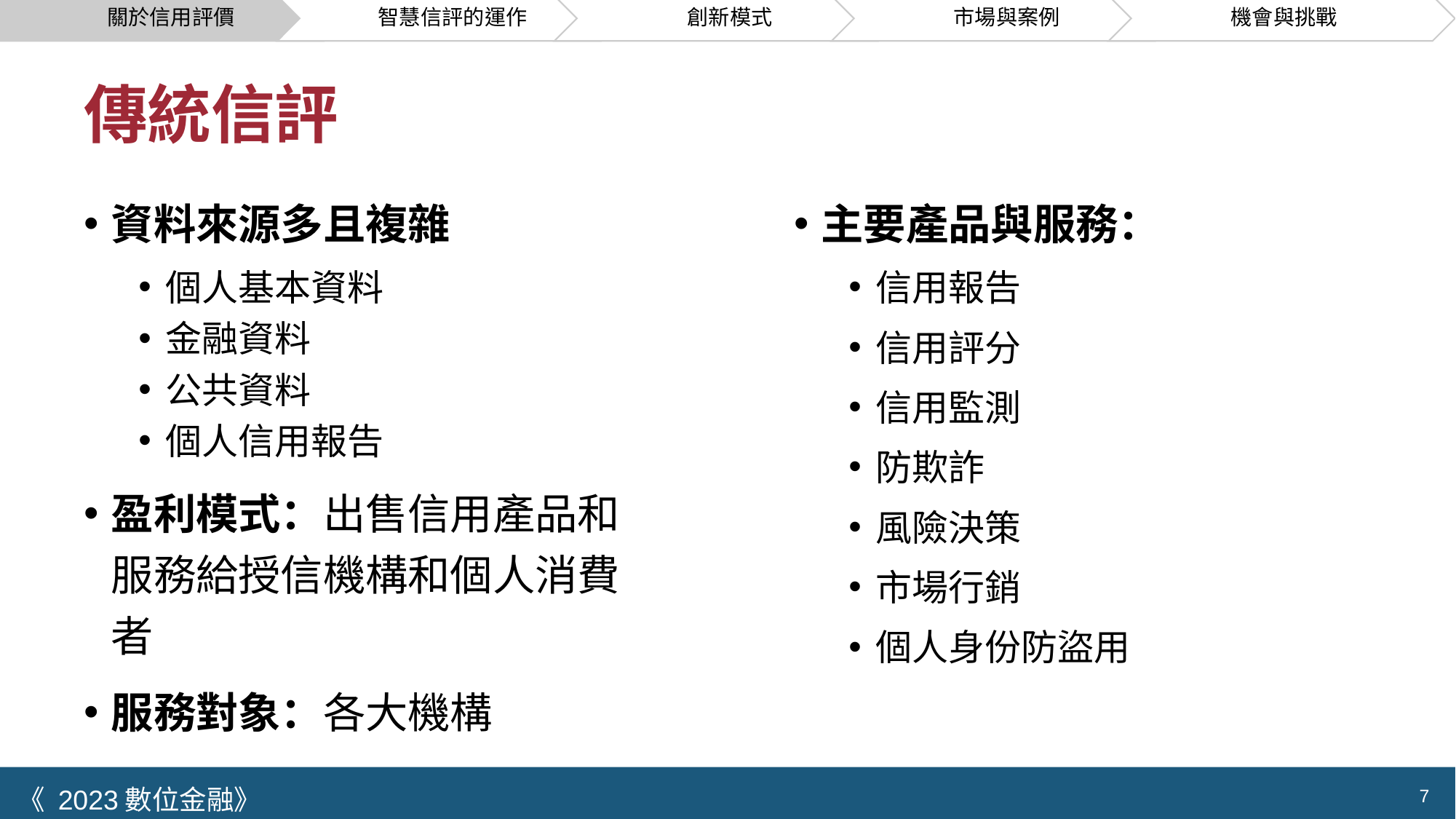

關於信用評價
智慧信評的運作
創新模式
市場與案例
機會與挑戰
# 傳統信評
資料來源多且複雜
個人基本資料
金融資料
公共資料
個人信用報告
盈利模式：出售信用產品和服務給授信機構和個人消費者
服務對象：各大機構
主要產品與服務：
信用報告
信用評分
信用監測
防欺詐
風險決策
市場行銷
個人身份防盜用
7